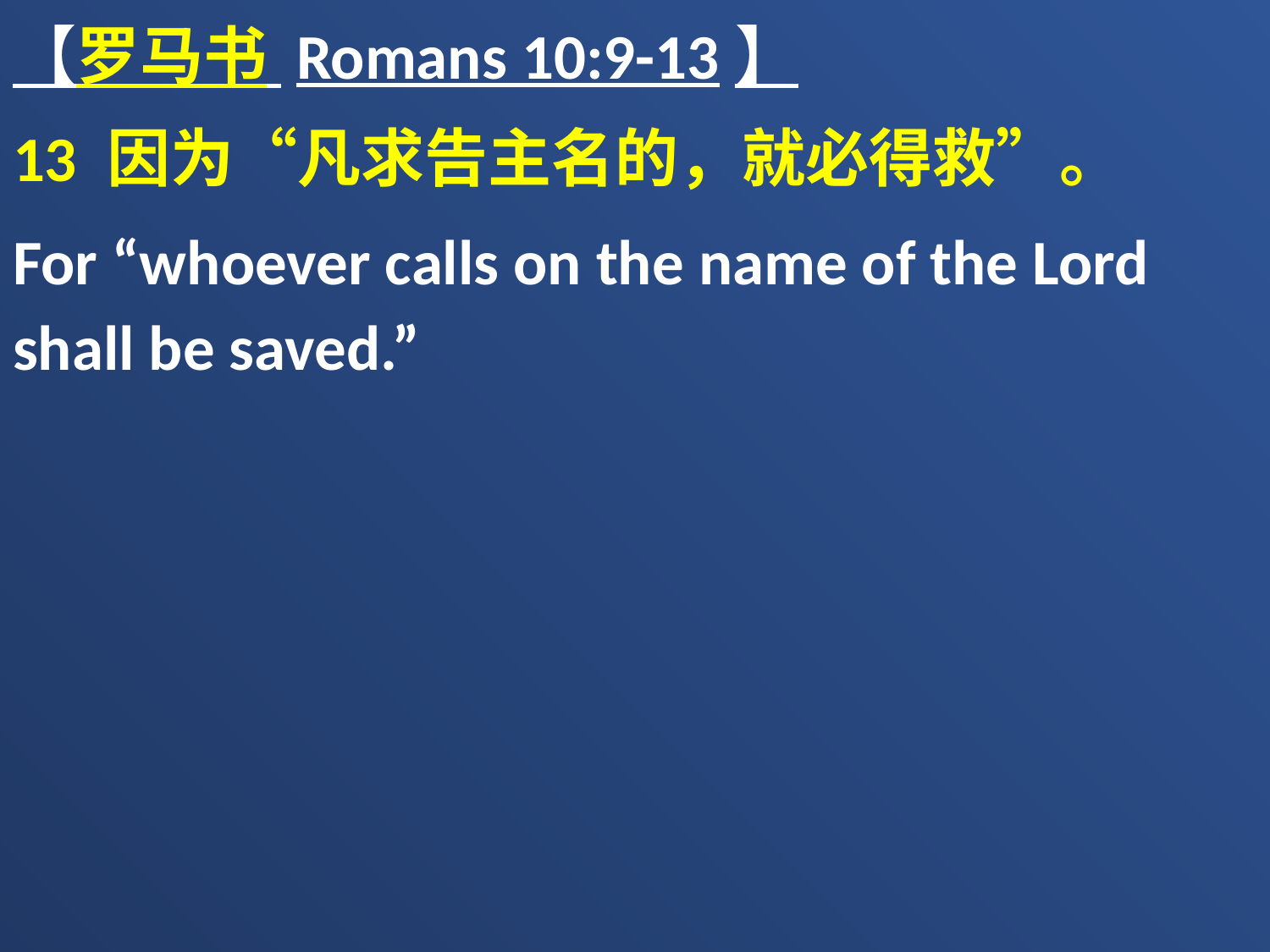

【罗马书 Romans 10:9-13】
13 因为“凡求告主名的，就必得救”。
For “whoever calls on the name of the Lord shall be saved.”